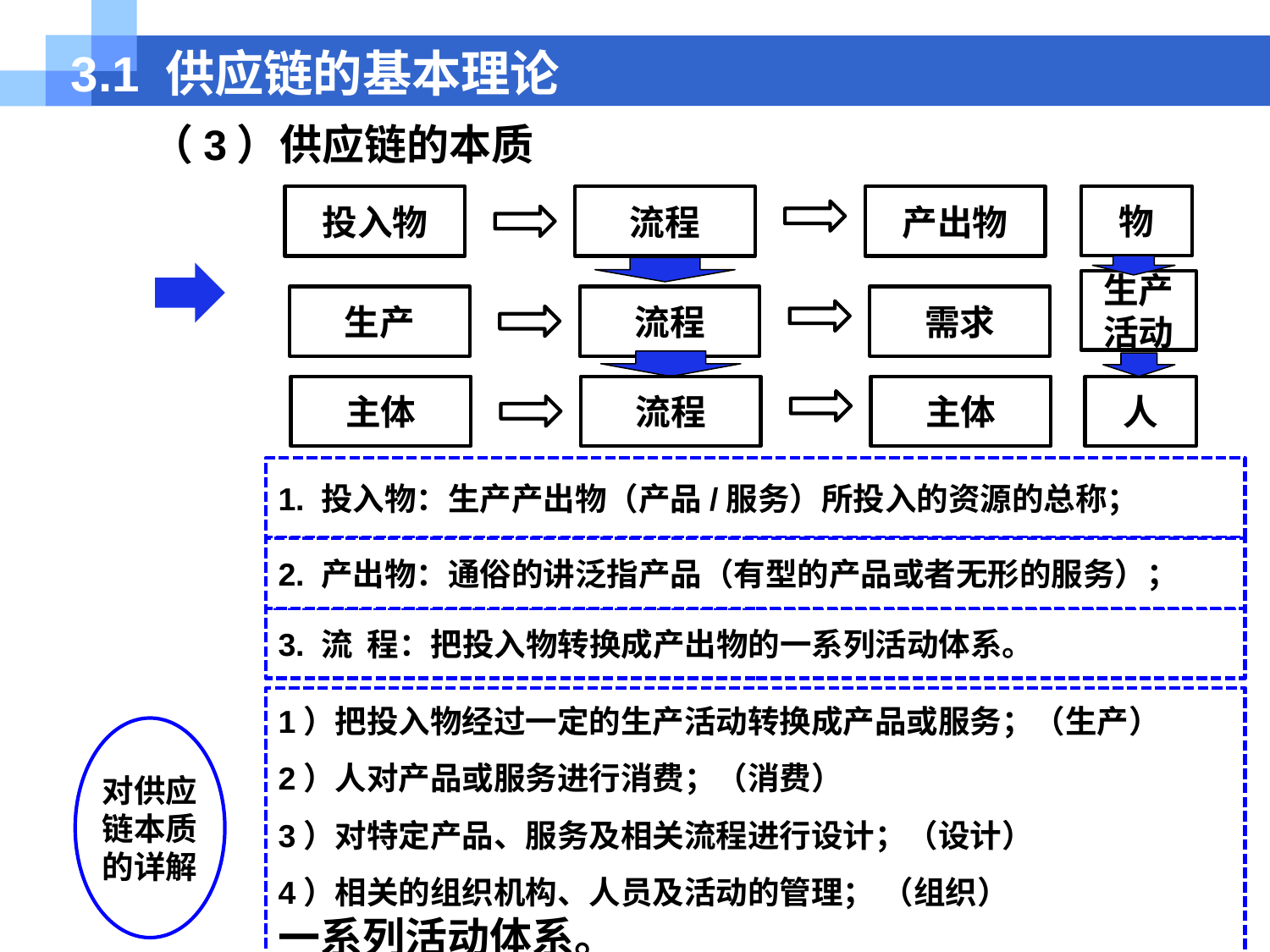

# 3.1 供应链的基本理论
（3）供应链的本质
物
投入物
流程
产出物

生产活动
生产
流程
需求

主体
流程
主体
人

1. 投入物：生产产出物（产品/服务）所投入的资源的总称；
2. 产出物：通俗的讲泛指产品（有型的产品或者无形的服务）；
3. 流  程：把投入物转换成产出物的一系列活动体系。
1）把投入物经过一定的生产活动转换成产品或服务；（生产）
2）人对产品或服务进行消费；（消费）
3）对特定产品、服务及相关流程进行设计；（设计）
4）相关的组织机构、人员及活动的管理； （组织）
一系列活动体系。
对供应链本质的详解